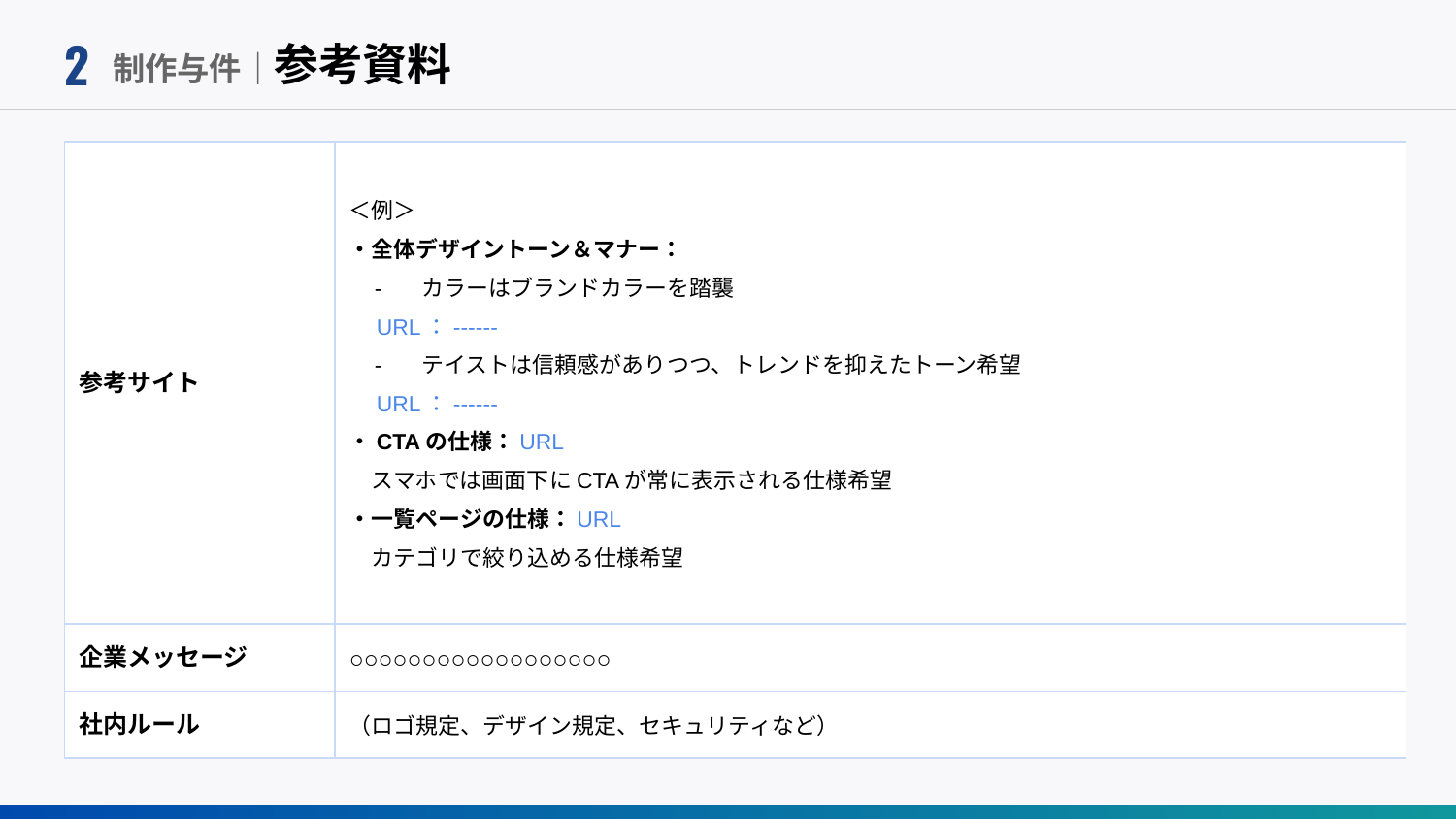

# 2
制作与件｜参考資料
| 参考サイト | ＜例＞ ・全体デザイントーン＆マナー： カラーはブランドカラーを踏襲 　URL：------ テイストは信頼感がありつつ、トレンドを抑えたトーン希望 　URL：------ ・CTAの仕様：URL 　スマホでは画面下にCTAが常に表示される仕様希望 ・一覧ページの仕様：URL 　カテゴリで絞り込める仕様希望 |
| --- | --- |
| 企業メッセージ | ○○○○○○○○○○○○○○○○○○ |
| 社内ルール | （ロゴ規定、デザイン規定、セキュリティなど） |